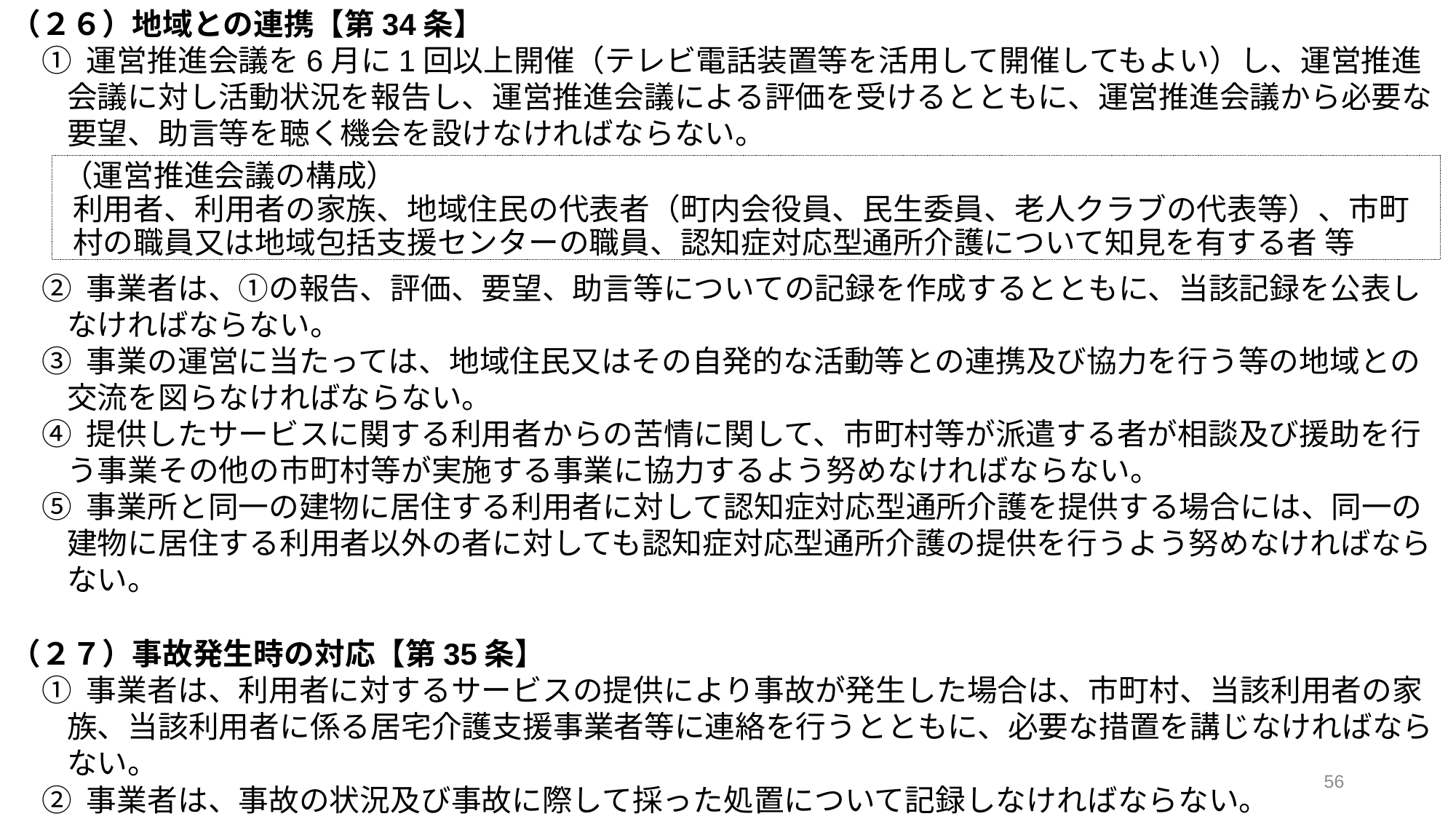

（２６）地域との連携【第34条】
① 運営推進会議を6月に1回以上開催（テレビ電話装置等を活用して開催してもよい）し、運営推進会議に対し活動状況を報告し、運営推進会議による評価を受けるとともに、運営推進会議から必要な要望、助言等を聴く機会を設けなければならない。

② 事業者は、①の報告、評価、要望、助言等についての記録を作成するとともに、当該記録を公表しなければならない。
③ 事業の運営に当たっては、地域住民又はその自発的な活動等との連携及び協力を行う等の地域との交流を図らなければならない。
④ 提供したサービスに関する利用者からの苦情に関して、市町村等が派遣する者が相談及び援助を行う事業その他の市町村等が実施する事業に協力するよう努めなければならない。
⑤ 事業所と同一の建物に居住する利用者に対して認知症対応型通所介護を提供する場合には、同一の建物に居住する利用者以外の者に対しても認知症対応型通所介護の提供を行うよう努めなければならない。
（運営推進会議の構成）
利用者、利用者の家族、地域住民の代表者（町内会役員、民生委員、老人クラブの代表等）、市町村の職員又は地域包括支援センターの職員、認知症対応型通所介護について知見を有する者 等
（２７）事故発生時の対応【第35条】
① 事業者は、利用者に対するサービスの提供により事故が発生した場合は、市町村、当該利用者の家族、当該利用者に係る居宅介護支援事業者等に連絡を行うとともに、必要な措置を講じなければならない。
② 事業者は、事故の状況及び事故に際して採った処置について記録しなければならない。

56